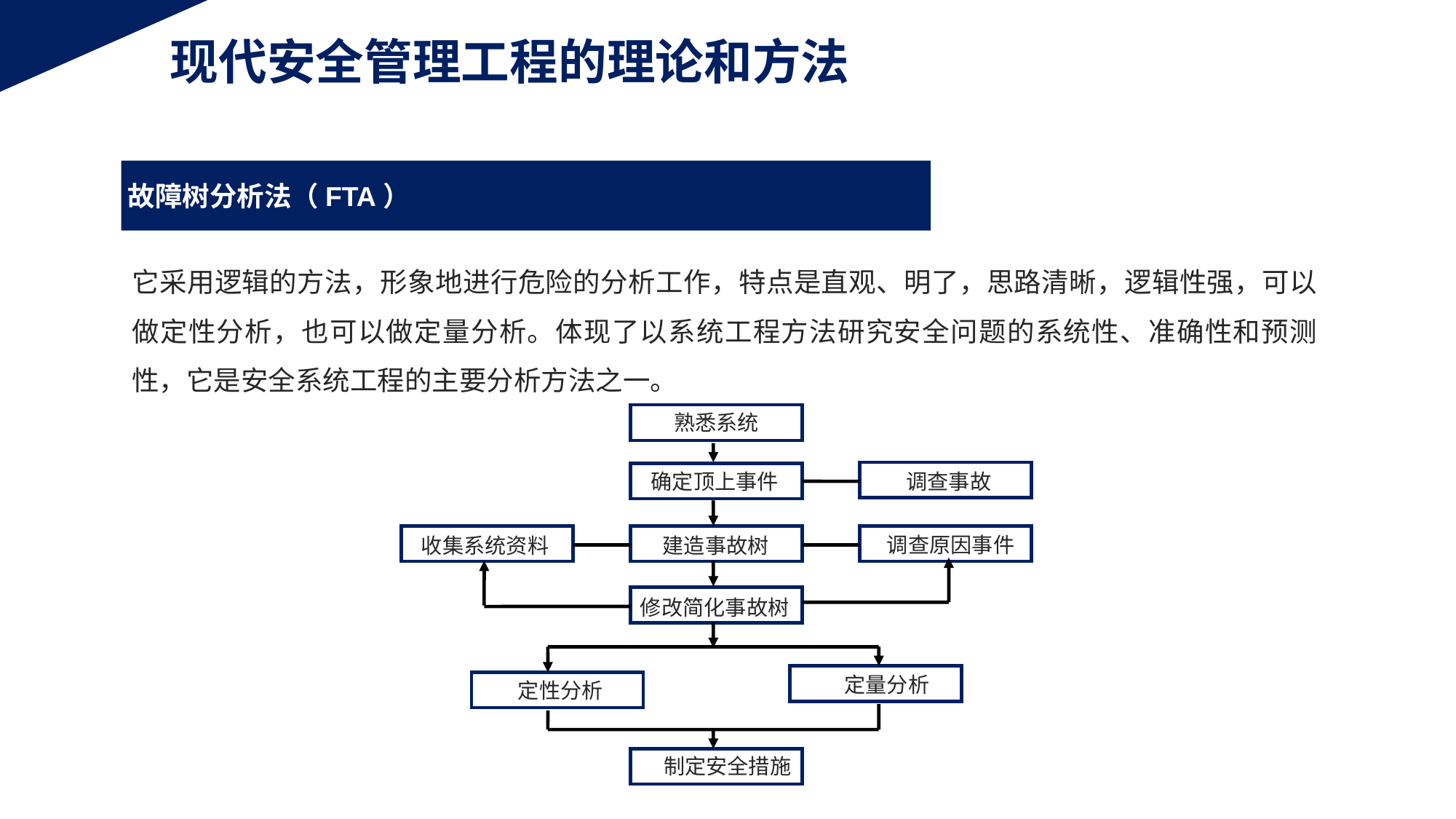

现代安全管理工程的理论和方法

故障树分析法（FTA）
它采用逻辑的方法，形象地进行危险的分析工作，特点是直观、明了，思路清晰，逻辑性强，可以做定性分析，也可以做定量分析。体现了以系统工程方法研究安全问题的系统性、准确性和预测性，它是安全系统工程的主要分析方法之一。
熟悉系统

调查事故
确定顶上事件

调查原因事件
收集系统资料
建造事故树

修改简化事故树

定量分析

定性分析

制定安全措施